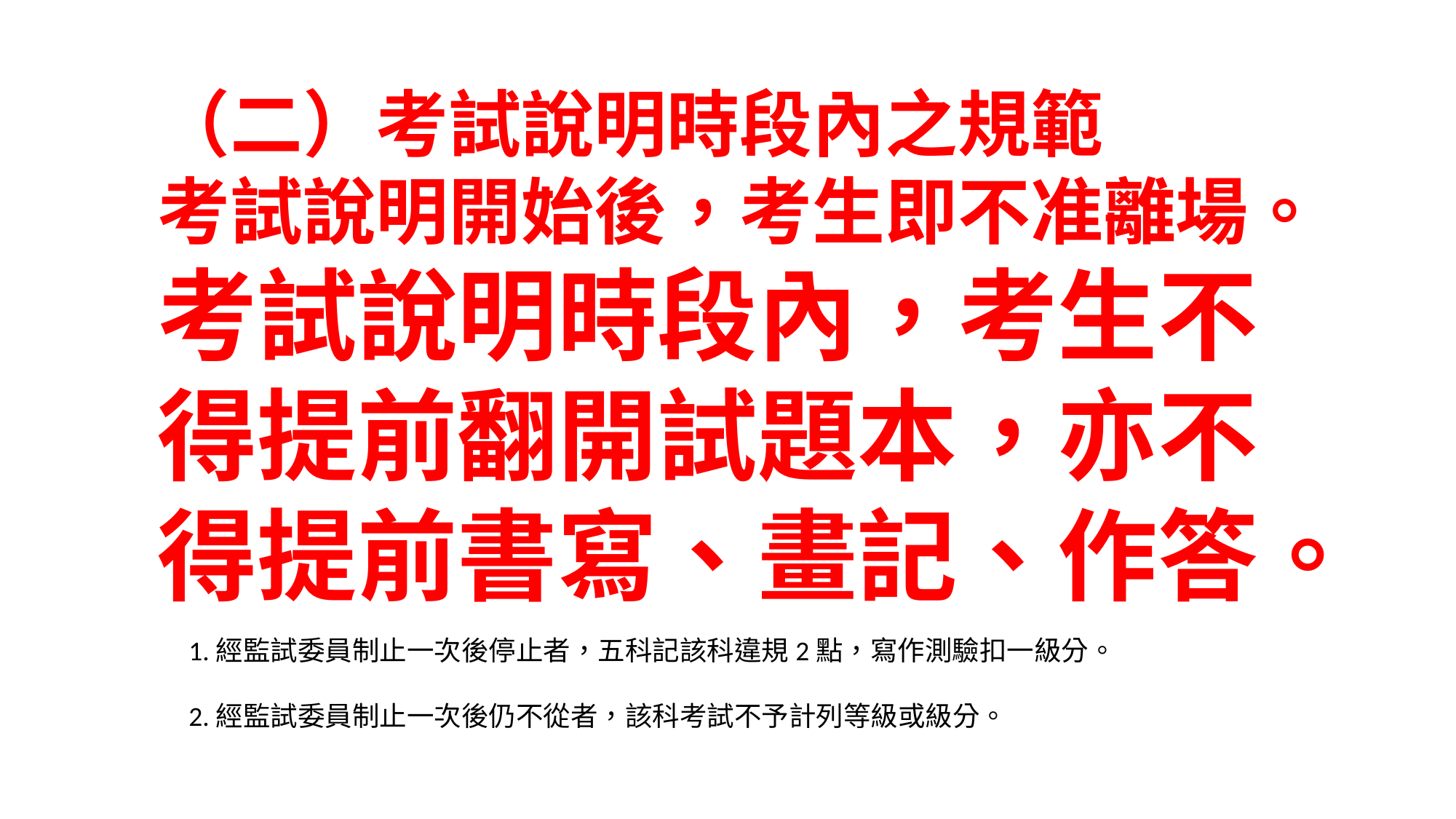

（二）考試說明時段內之規範
考試說明開始後，考生即不准離場。
考試說明時段內，考生不得提前翻開試題本，亦不得提前書寫、畫記、作答。

1.經監試委員制止一次後停止者，五科記該科違規2點，寫作測驗扣一級分。

2.經監試委員制止一次後仍不從者，該科考試不予計列等級或級分。